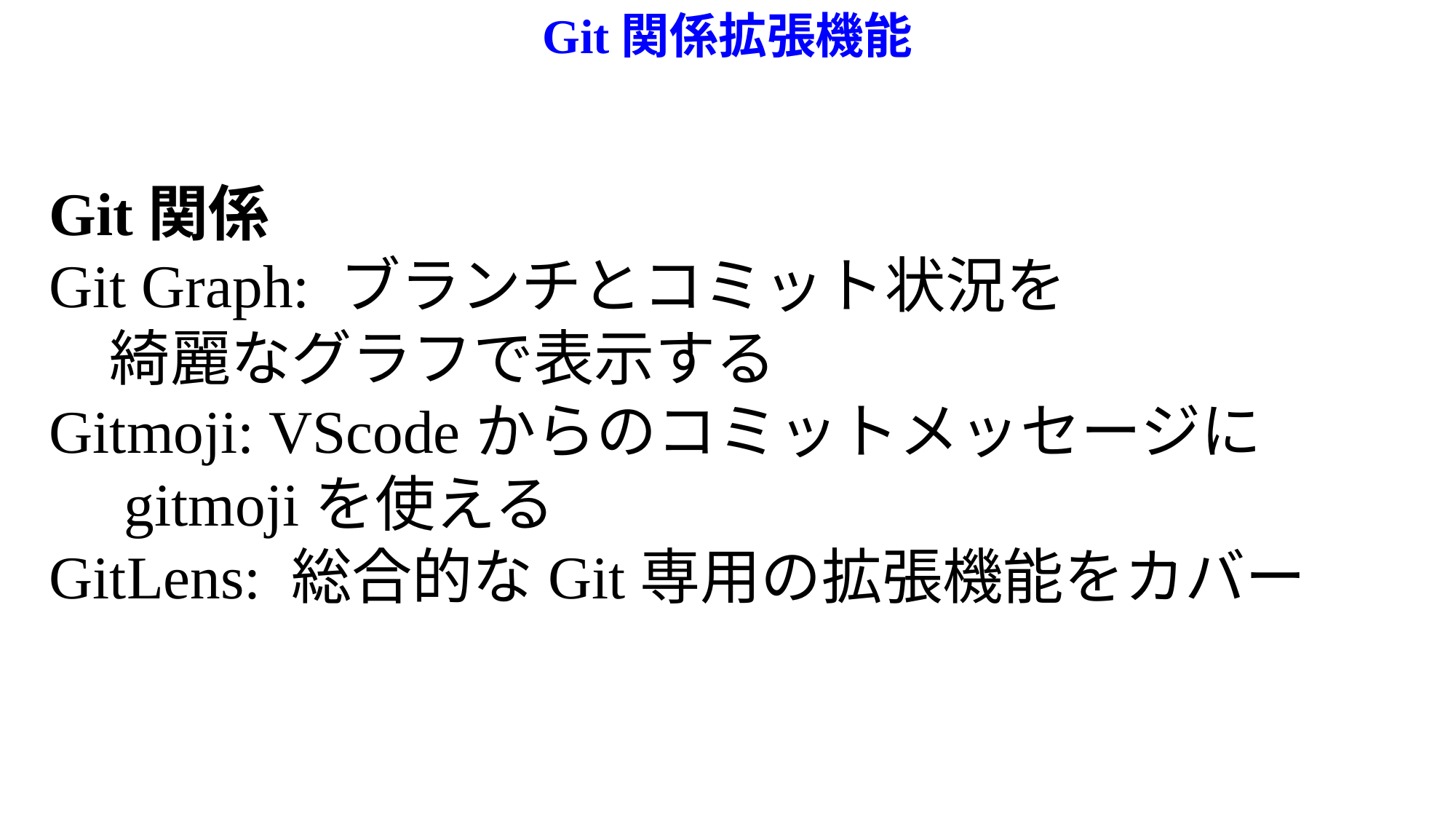

Git関係拡張機能
Git関係
Git Graph: ブランチとコミット状況を
　綺麗なグラフで表示する
Gitmoji: VScodeからのコミットメッセージに
　gitmojiを使える
GitLens: 総合的なGit専用の拡張機能をカバー